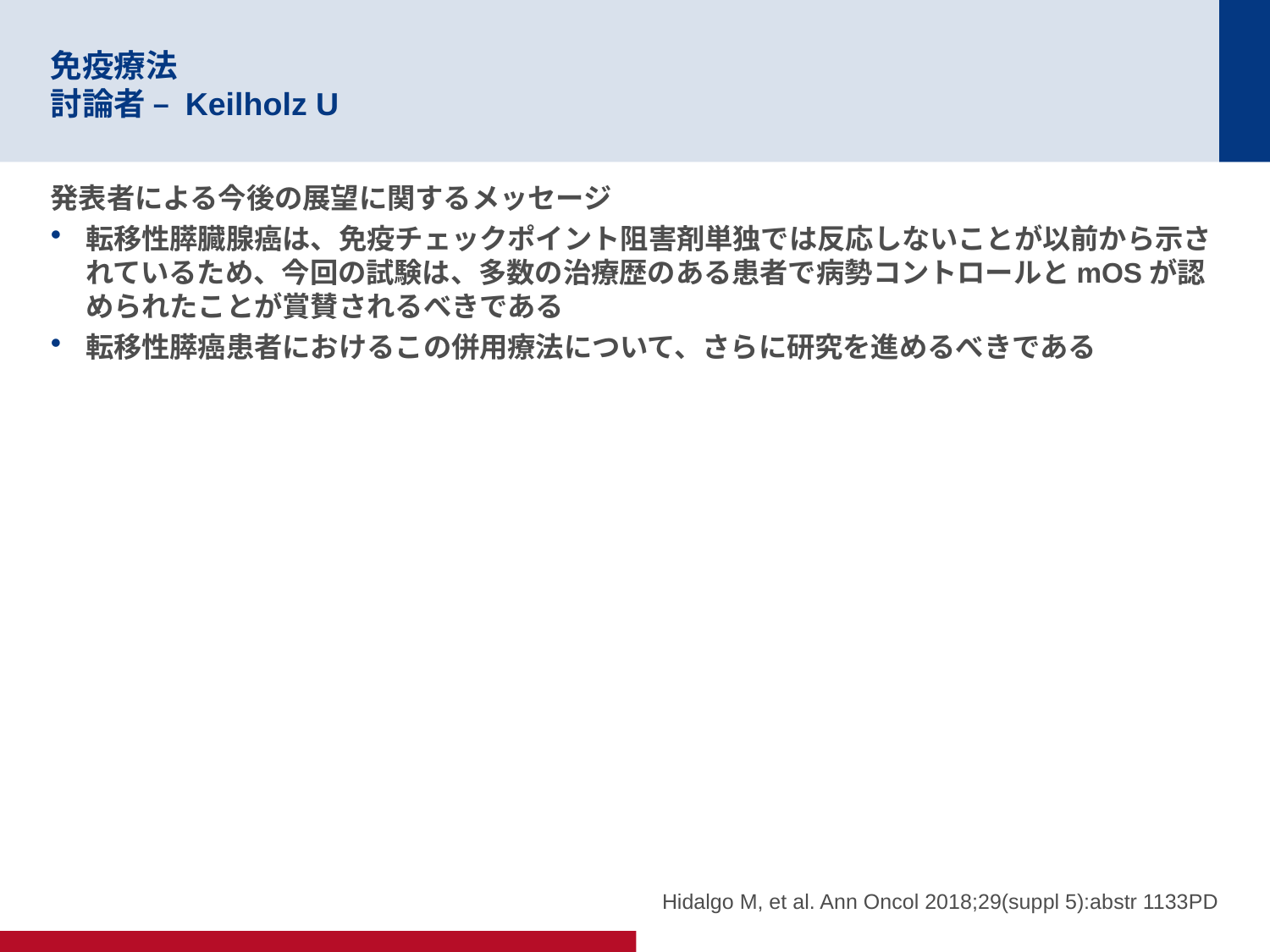

# 免疫療法 討論者 – Keilholz U
発表者による今後の展望に関するメッセージ
転移性膵臓腺癌は、免疫チェックポイント阻害剤単独では反応しないことが以前から示されているため、今回の試験は、多数の治療歴のある患者で病勢コントロールとmOSが認められたことが賞賛されるべきである
転移性膵癌患者におけるこの併用療法について、さらに研究を進めるべきである
Hidalgo M, et al. Ann Oncol 2018;29(suppl 5):abstr 1133PD